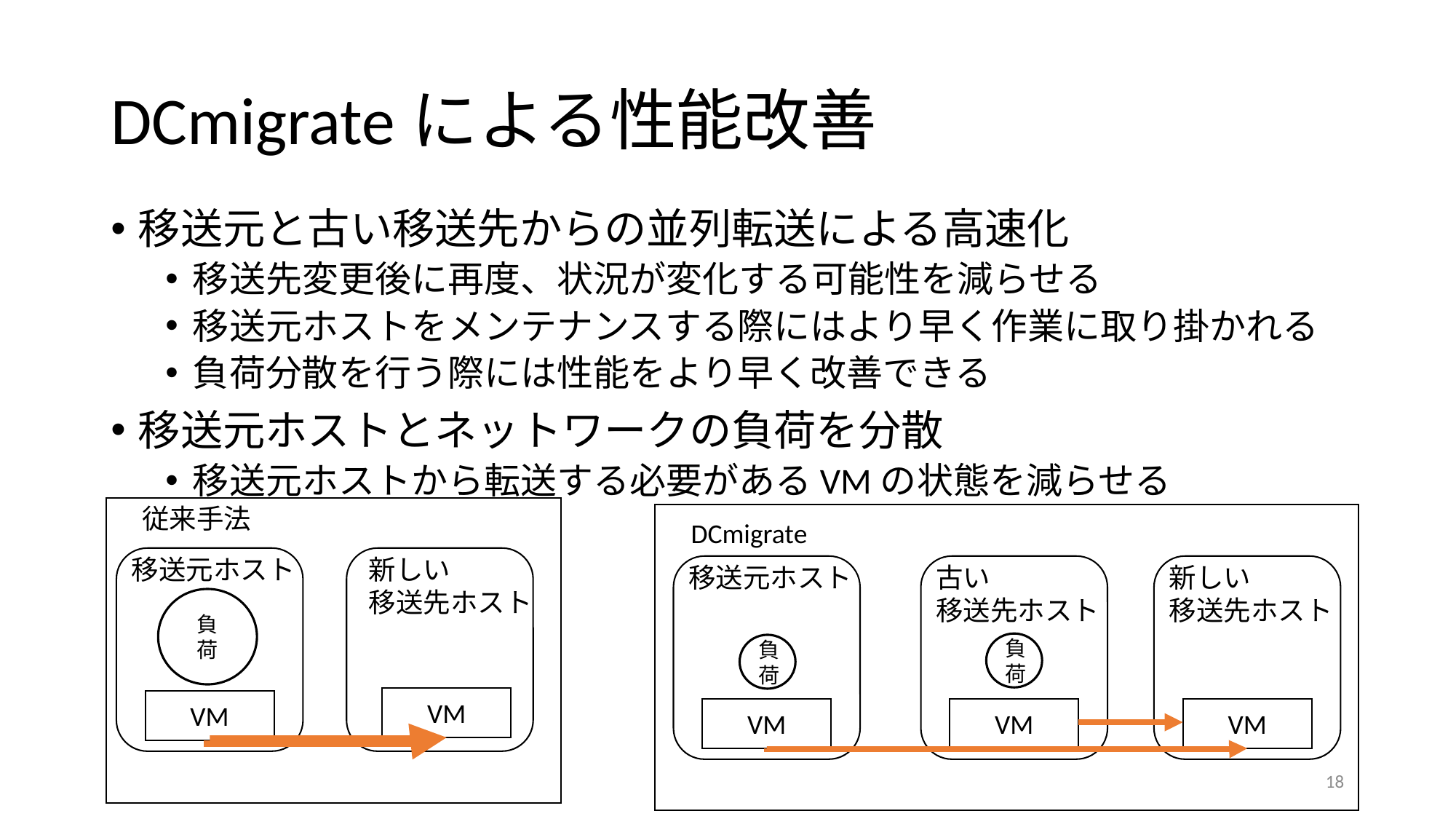

# DCmigrateによる性能改善
移送元と古い移送先からの並列転送による高速化
移送先変更後に再度、状況が変化する可能性を減らせる
移送元ホストをメンテナンスする際にはより早く作業に取り掛かれる
負荷分散を行う際には性能をより早く改善できる
移送元ホストとネットワークの負荷を分散
移送元ホストから転送する必要があるVMの状態を減らせる
従来手法

移送元ホスト

負
荷
VM
新しい
移送先ホスト

VM

DCmigrate
負荷
移送元ホスト
古い
移送先ホスト
新しい
移送先ホスト

負荷
VM
VM
VM
18